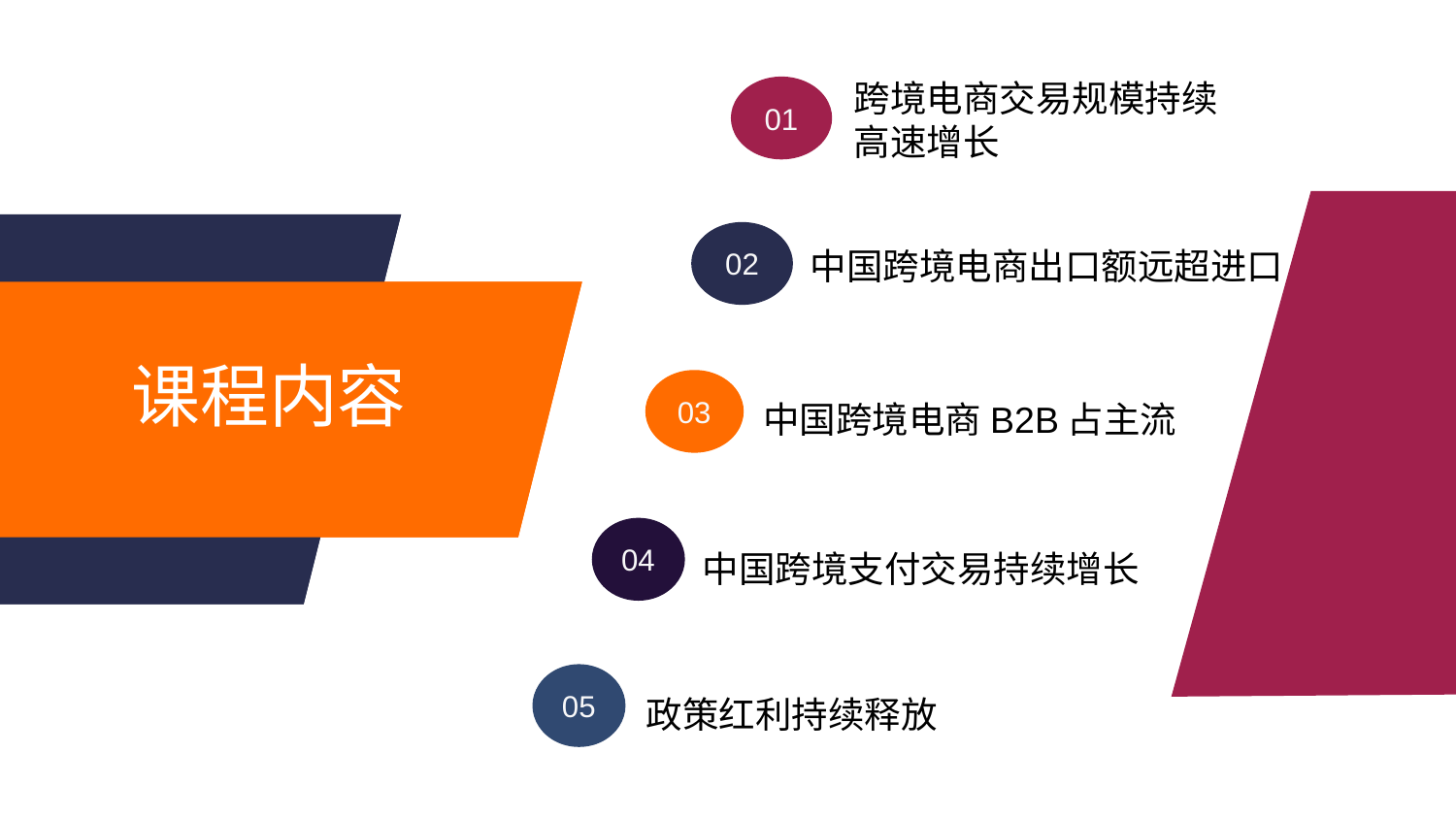

跨境电商交易规模持续高速增长

中国跨境电商出口额远超进口
课程内容
中国跨境电商B2B占主流
中国跨境支付交易持续增长
政策红利持续释放